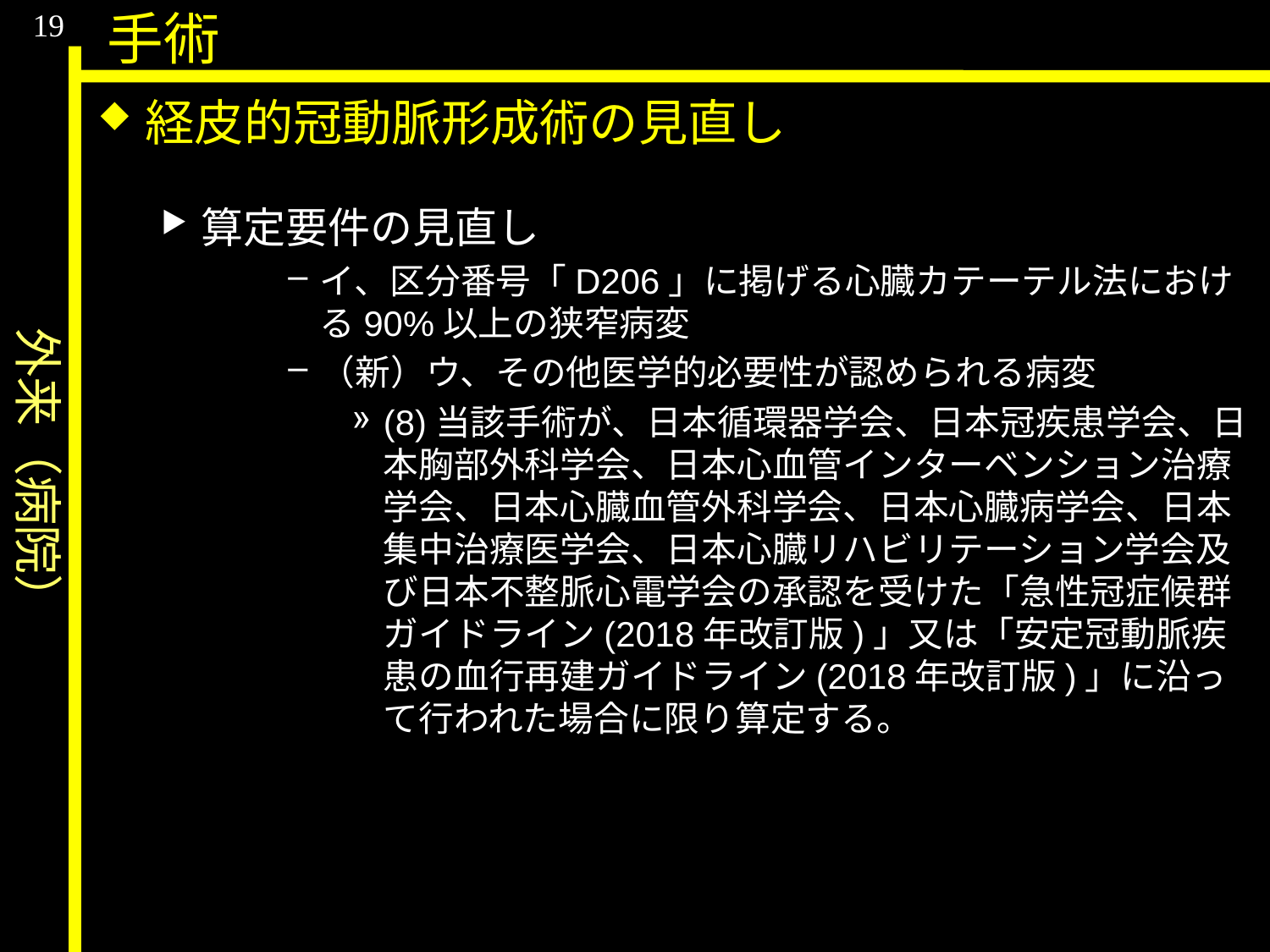

外来（病院）
19
手術

経皮的冠動脈形成術の見直し

算定要件の見直し
イ、区分番号「D206」に掲げる心臓カテーテル法における90%以上の狭窄病変
（新）ウ、その他医学的必要性が認められる病変
(8)当該手術が、日本循環器学会、日本冠疾患学会、日本胸部外科学会、日本心血管インターベンション治療学会、日本心臓血管外科学会、日本心臓病学会、日本集中治療医学会、日本心臓リハビリテーション学会及び日本不整脈心電学会の承認を受けた「急性冠症候群ガイドライン(2018年改訂版)」又は「安定冠動脈疾患の血行再建ガイドライン(2018年改訂版)」に沿って行われた場合に限り算定する。